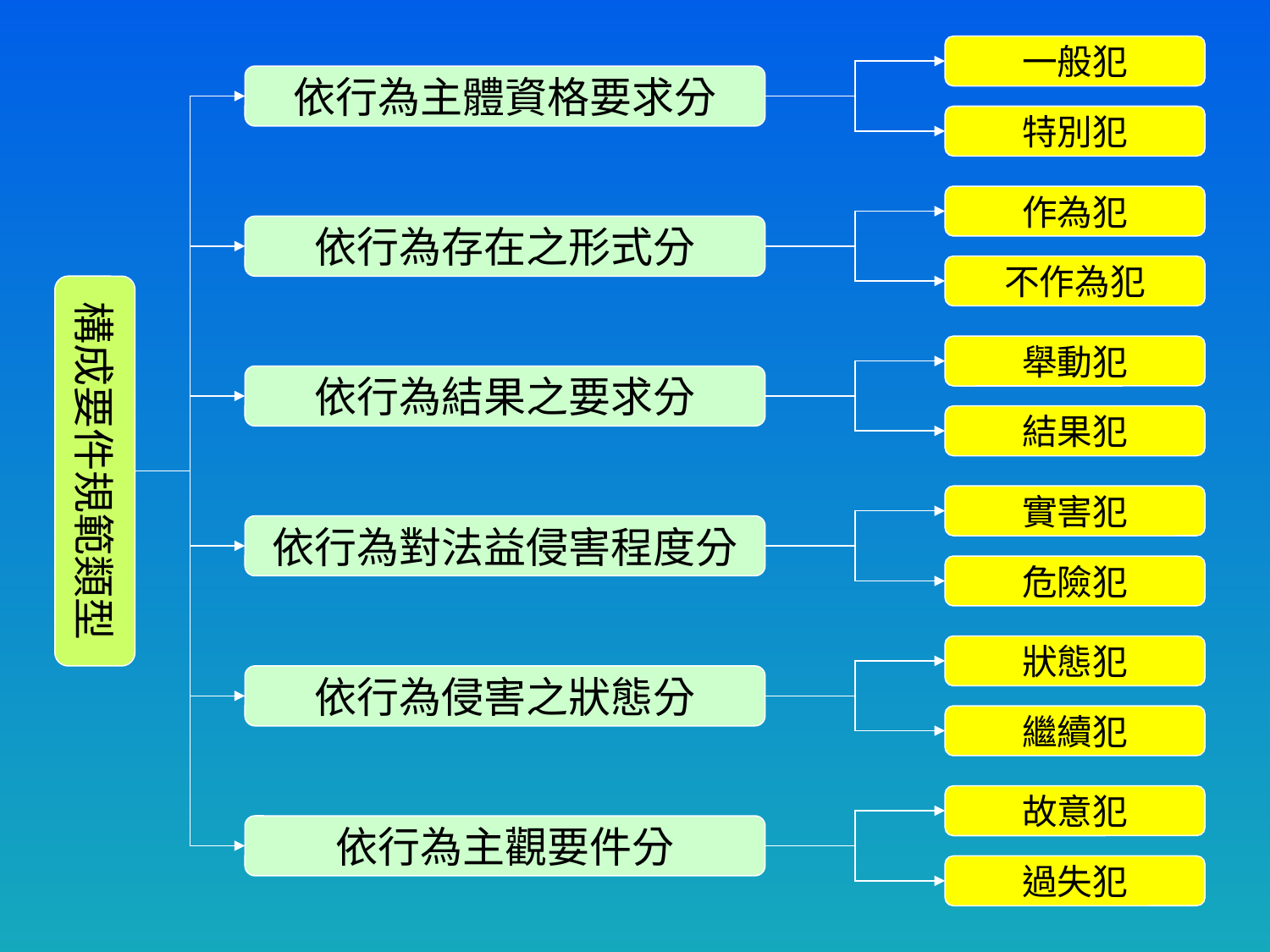

一般犯
依行為主體資格要求分
特別犯
作為犯
依行為存在之形式分
不作為犯
構成要件規範類型
舉動犯
依行為結果之要求分
結果犯
實害犯
依行為對法益侵害程度分
危險犯
狀態犯
依行為侵害之狀態分
繼續犯
故意犯
依行為主觀要件分
過失犯